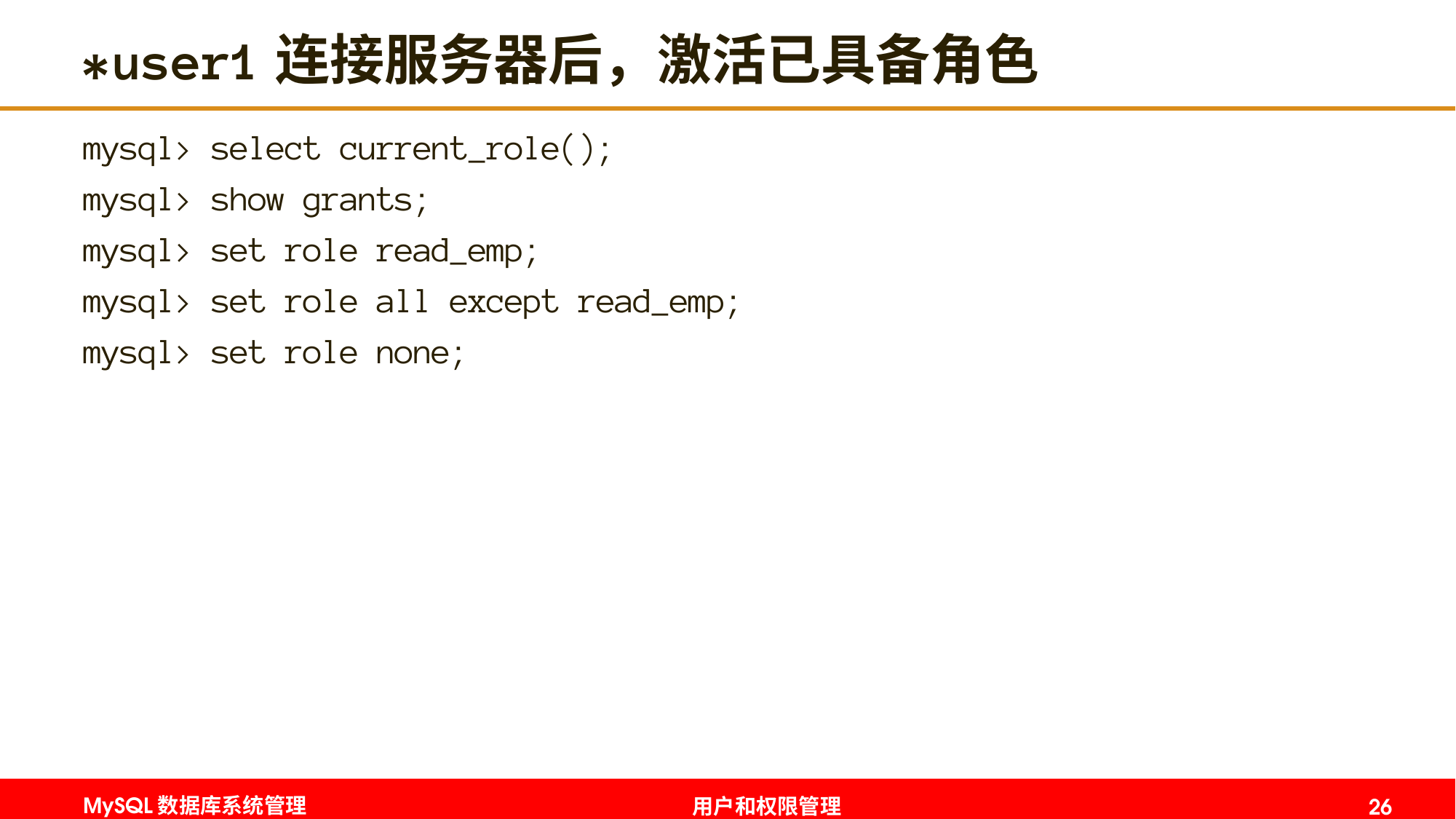

# *user1连接服务器后，激活已具备角色
mysql> select current_role();
mysql> show grants;
mysql> set role read_emp;
mysql> set role all except read_emp;
mysql> set role none;